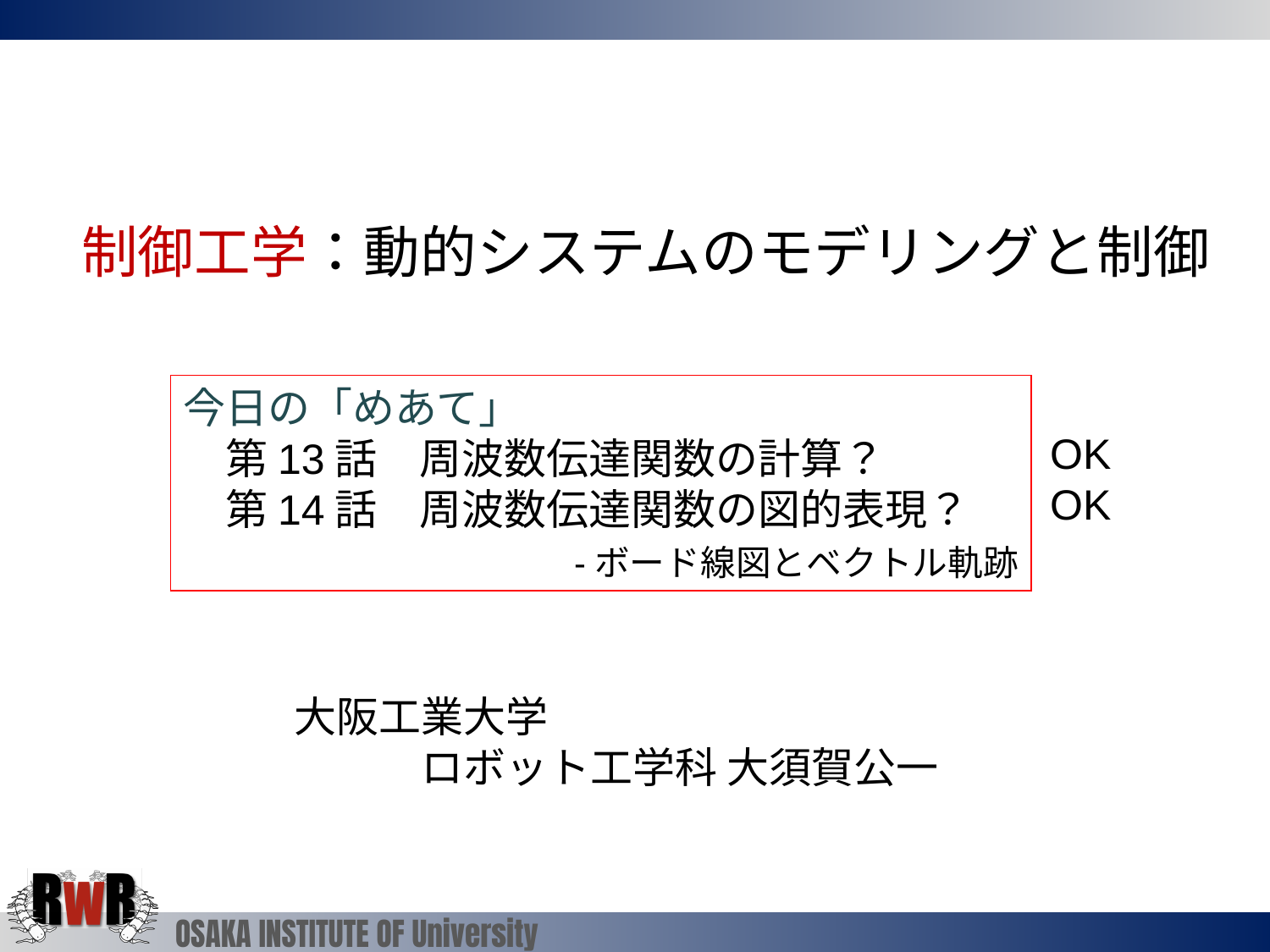

制御工学：動的システムのモデリングと制御
今日の「めあて」
　第13話　周波数伝達関数の計算？
　第14話　周波数伝達関数の図的表現？
　　　　　　　　　-ボード線図とベクトル軌跡
OK
OK
大阪工業大学
　　　ロボット工学科 大須賀公一